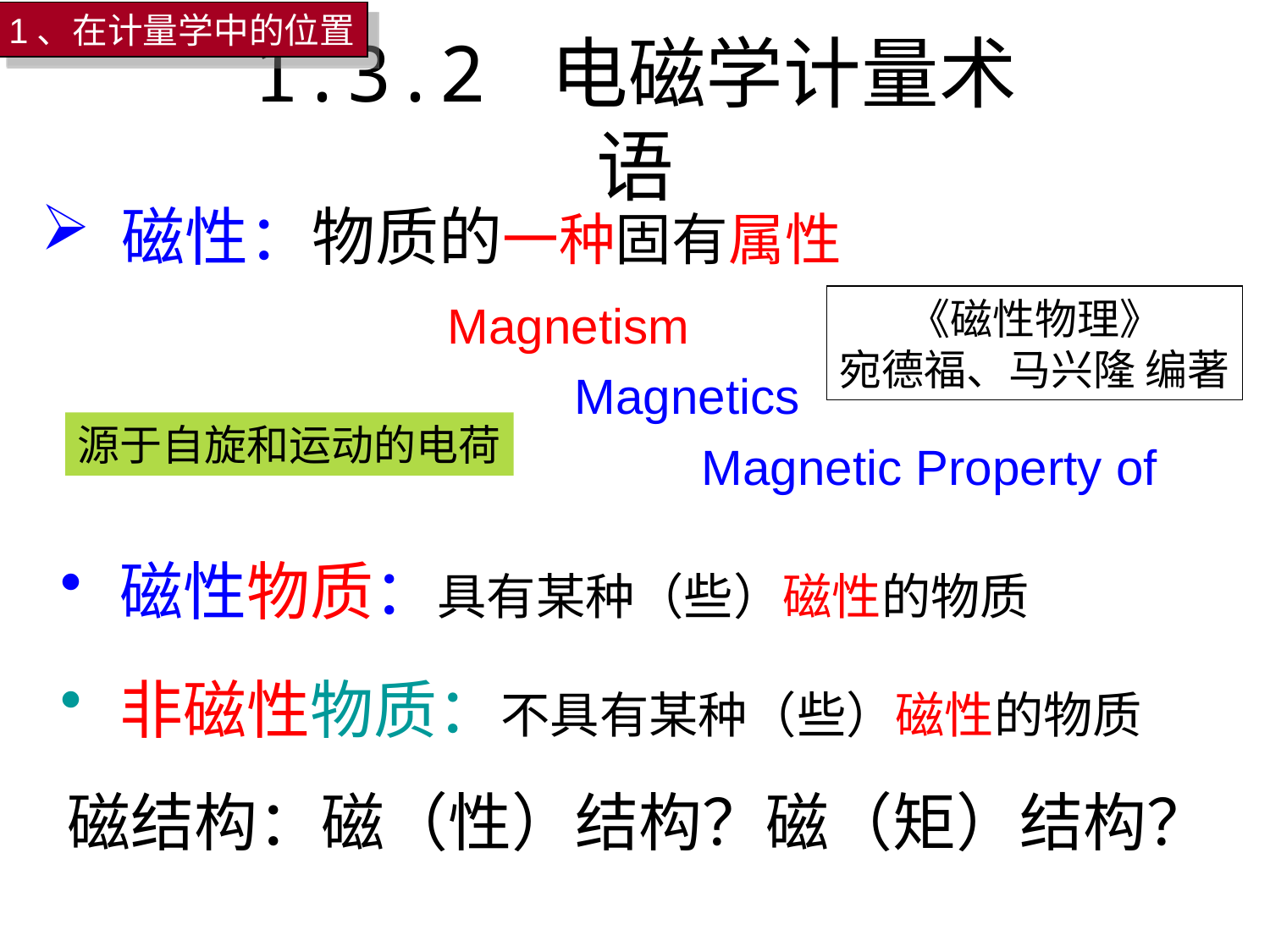

1、在计量学中的位置
# 1.3.2 电磁学计量术语
 磁性：物质的一种固有属性
Magnetism
	Magnetics
		Magnetic Property of
《磁性物理》
宛德福、马兴隆 编著
源于自旋和运动的电荷
 磁性物质：具有某种（些）磁性的物质
 非磁性物质：不具有某种（些）磁性的物质
磁结构：磁（性）结构？磁（矩）结构？